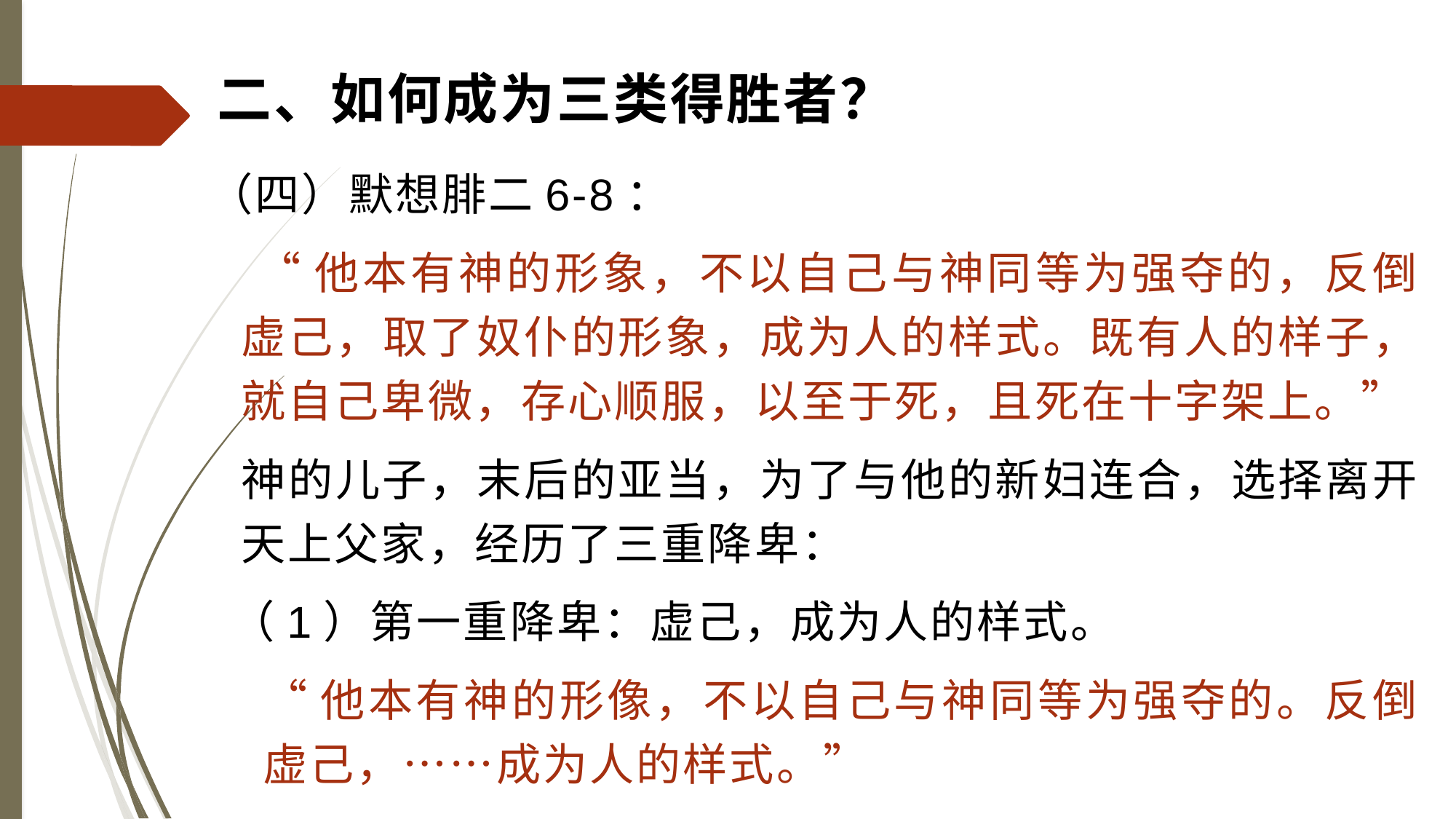

# 二、如何成为三类得胜者？
（四）默想腓二6-8：
 “他本有神的形象，不以自己与神同等为强夺的，反倒虚己，取了奴仆的形象，成为人的样式。既有人的样子，就自己卑微，存心顺服，以至于死，且死在十字架上。”
神的儿子，末后的亚当，为了与他的新妇连合，选择离开天上父家，经历了三重降卑：
（1）第一重降卑：虚己，成为人的样式。
“他本有神的形像，不以自己与神同等为强夺的。反倒虚己，……成为人的样式。”